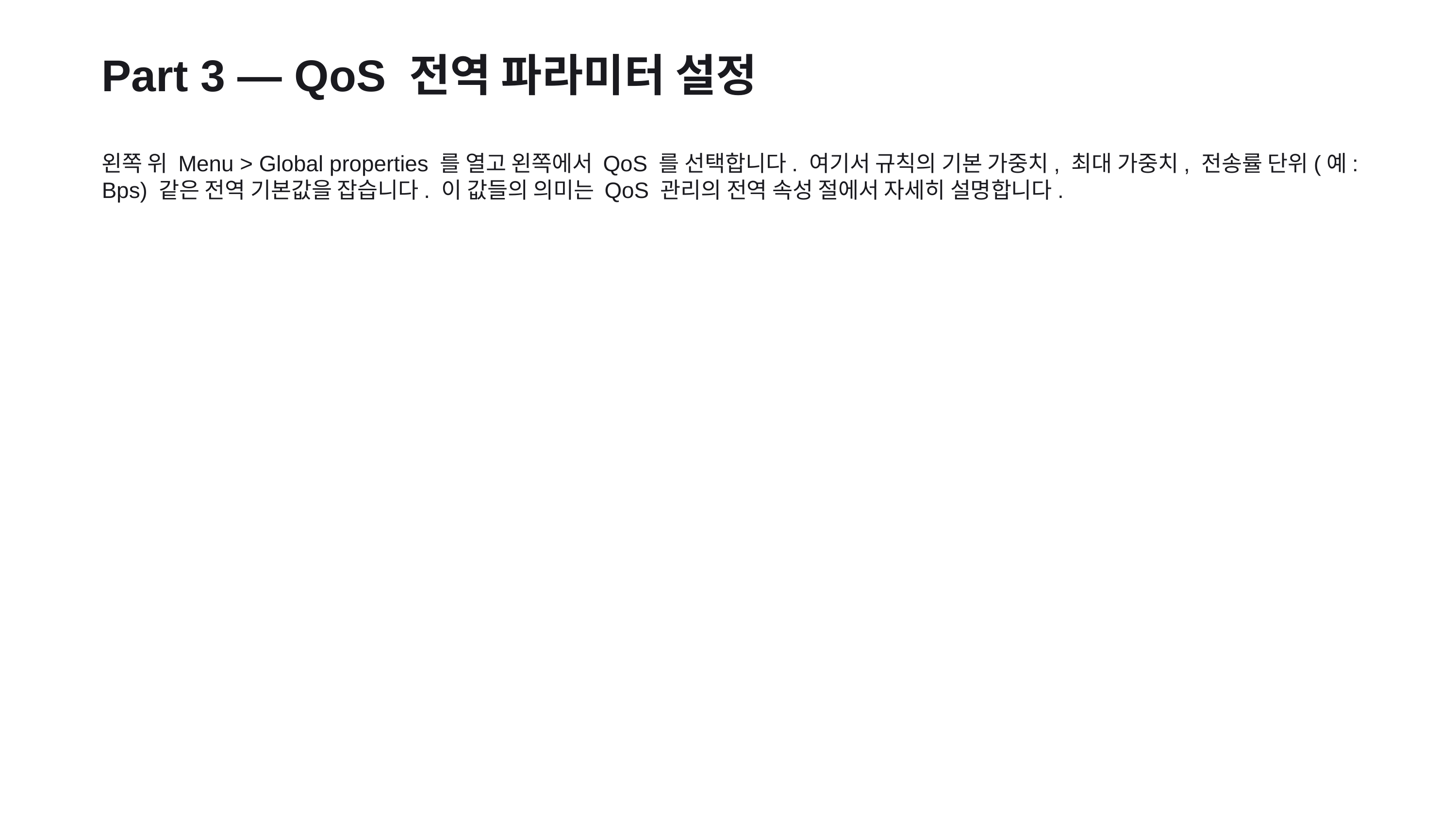

Part 3 — QoS 전역 파라미터 설정
왼쪽 위 Menu > Global properties 를 열고 왼쪽에서 QoS 를 선택합니다. 여기서 규칙의 기본 가중치, 최대 가중치, 전송률 단위(예: Bps) 같은 전역 기본값을 잡습니다. 이 값들의 의미는 QoS 관리의 전역 속성 절에서 자세히 설명합니다.